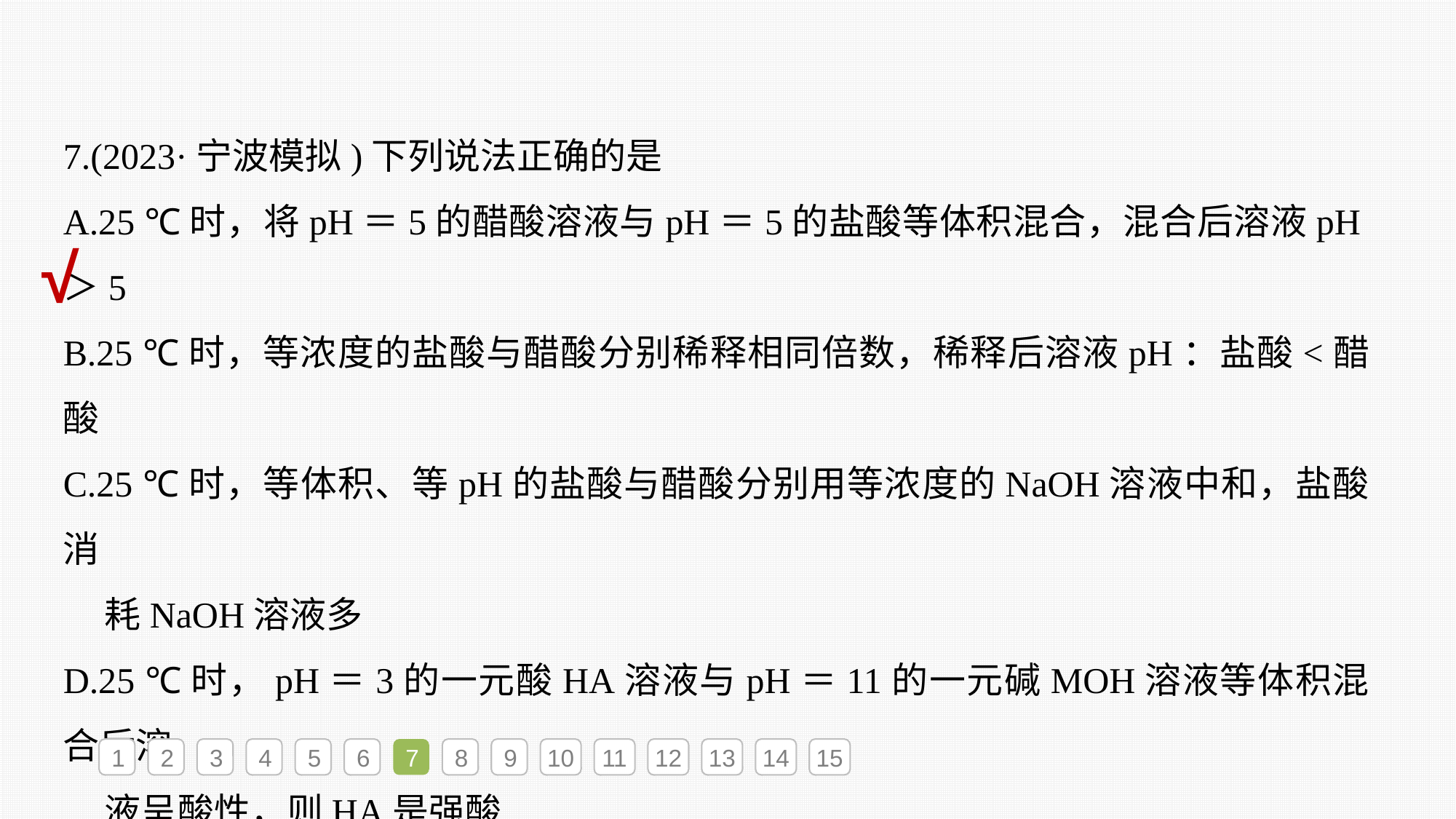

7.(2023·宁波模拟)下列说法正确的是
A.25 ℃时，将pH＝5的醋酸溶液与pH＝5的盐酸等体积混合，混合后溶液pH＞5
B.25 ℃时，等浓度的盐酸与醋酸分别稀释相同倍数，稀释后溶液pH：盐酸<醋酸
C.25 ℃时，等体积、等pH的盐酸与醋酸分别用等浓度的NaOH溶液中和，盐酸消
    耗NaOH溶液多
D.25 ℃时，pH＝3的一元酸HA溶液与pH＝11的一元碱MOH溶液等体积混合后溶
    液呈酸性，则HA是强酸
√
1
2
3
4
5
6
7
8
9
10
11
12
13
14
15